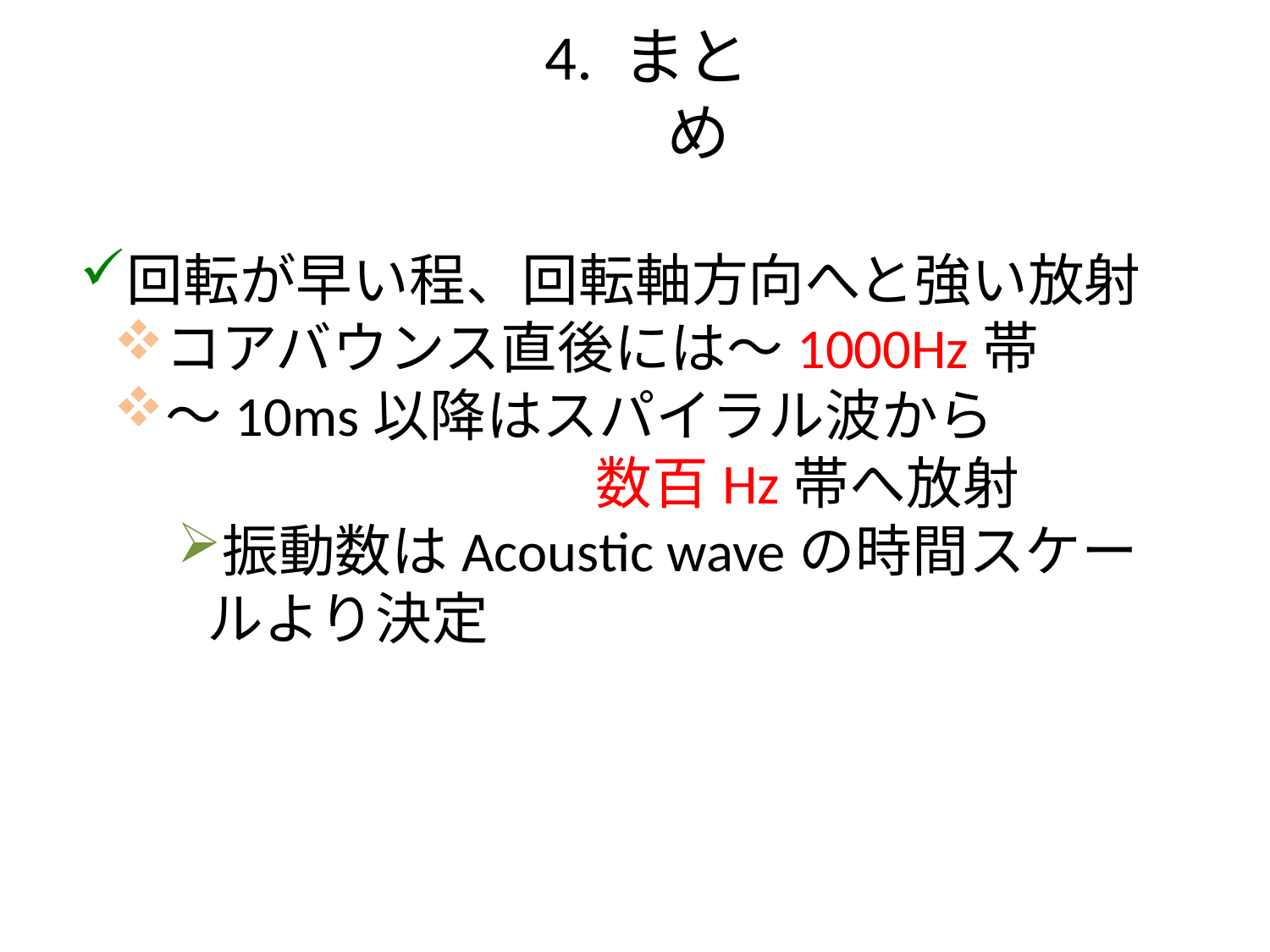

4. まとめ
回転が早い程、回転軸方向へと強い放射
コアバウンス直後には〜1000Hz帯
〜10ms以降はスパイラル波から　　　　　　　　　　　数百Hz帯へ放射
振動数はAcoustic waveの時間スケールより決定